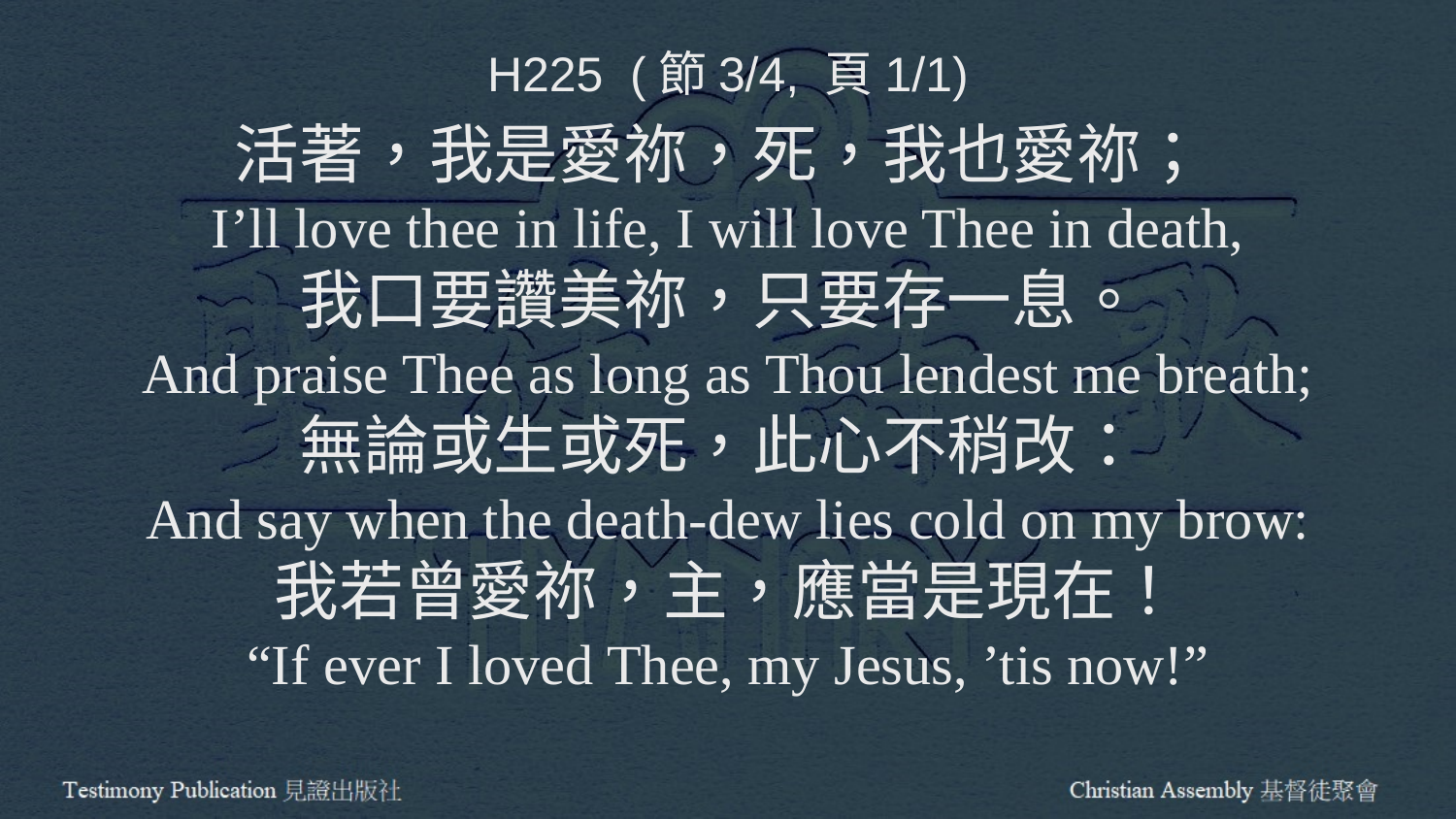

H225  (節3/4, 頁1/1)
活著，我是愛祢，死，我也愛祢；
I’ll love thee in life, I will love Thee in death,
我口要讚美祢，只要存一息。
And praise Thee as long as Thou lendest me breath;
無論或生或死，此心不稍改：
And say when the death-dew lies cold on my brow:
我若曾愛祢，主，應當是現在！
“If ever I loved Thee, my Jesus, ’tis now!”